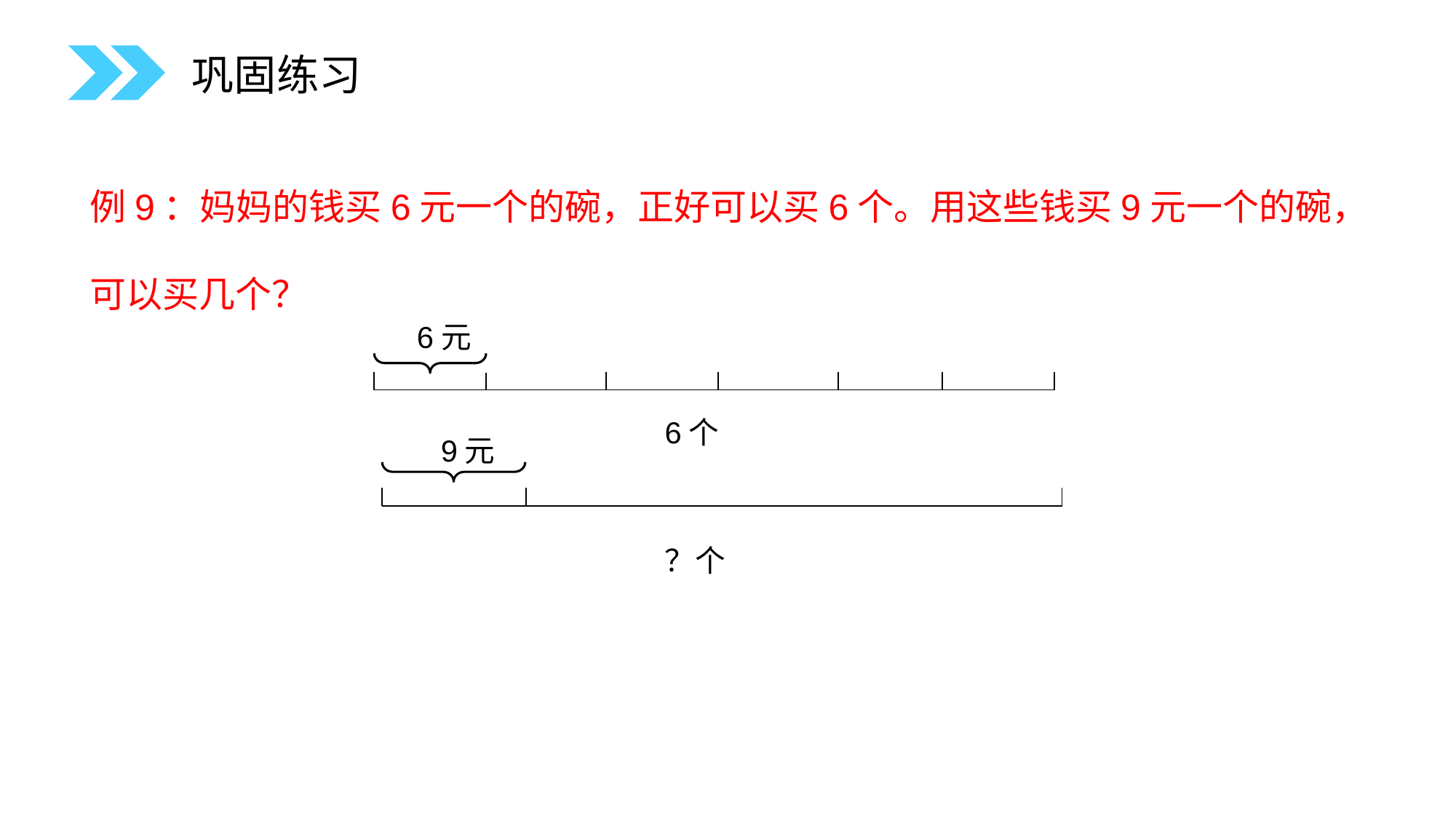

巩固练习
例9：妈妈的钱买6元一个的碗，正好可以买6个。用这些钱买9元一个的碗，可以买几个？

6元

6个

9元
？个